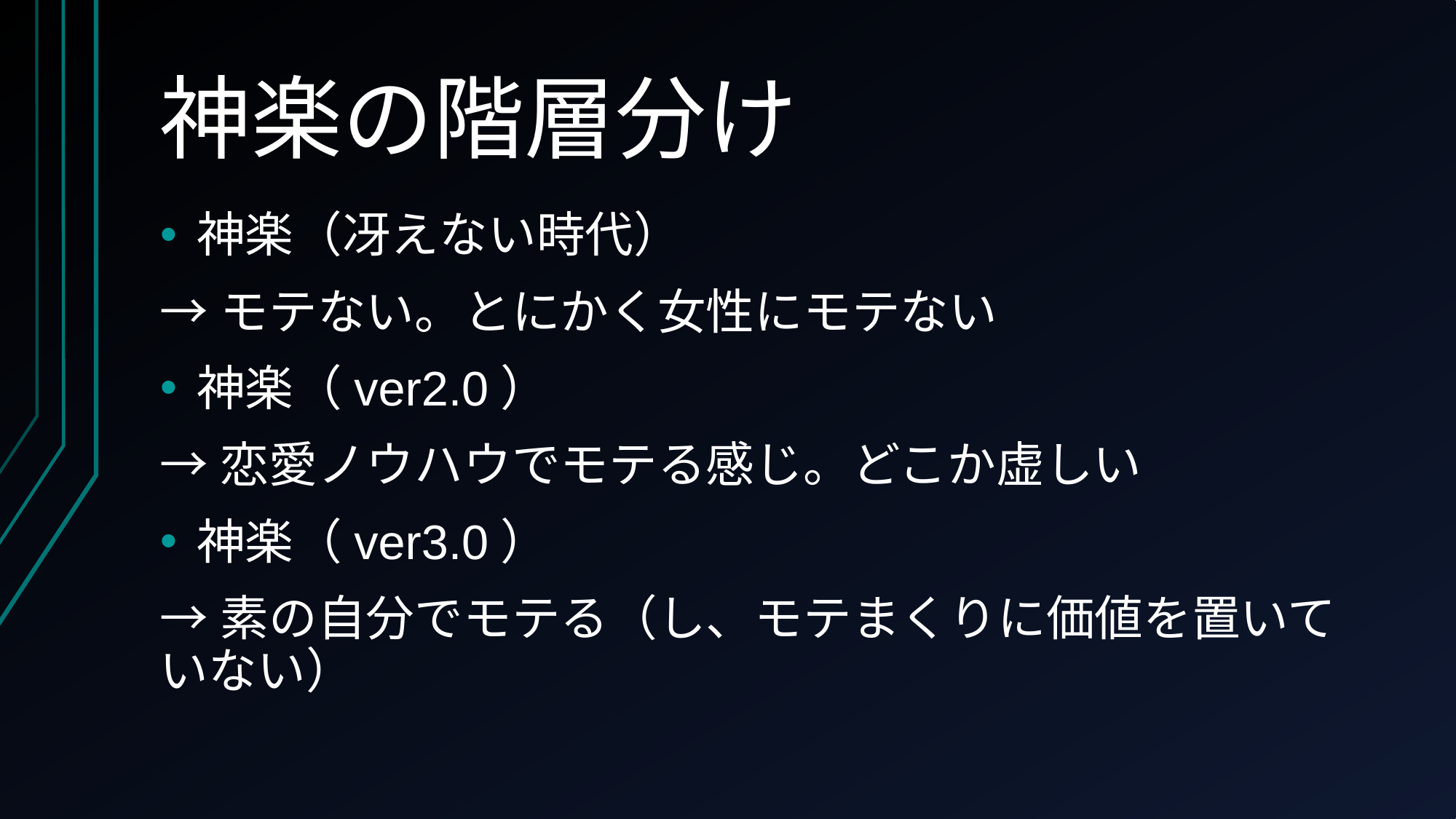

# 神楽の階層分け
神楽（冴えない時代）
→モテない。とにかく女性にモテない
神楽（ver2.0）
→恋愛ノウハウでモテる感じ。どこか虚しい
神楽（ver3.0）
→素の自分でモテる（し、モテまくりに価値を置いていない）